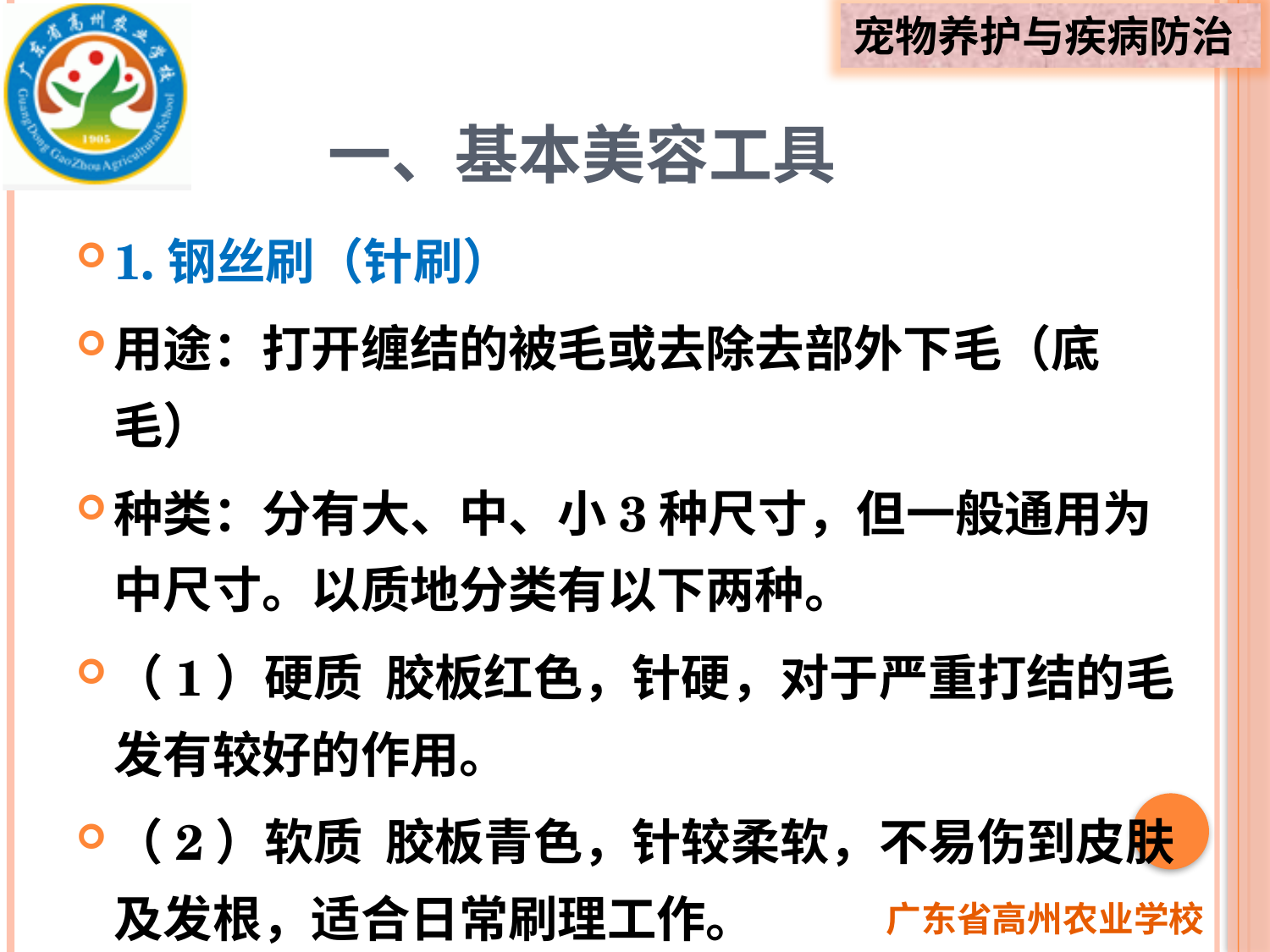

# 一、基本美容工具
1.钢丝刷（针刷）
用途：打开缠结的被毛或去除去部外下毛（底毛）
种类：分有大、中、小3种尺寸，但一般通用为中尺寸。以质地分类有以下两种。
（1）硬质  胶板红色，针硬，对于严重打结的毛发有较好的作用。
（2）软质  胶板青色，针较柔软，不易伤到皮肤及发根，适合日常刷理工作。